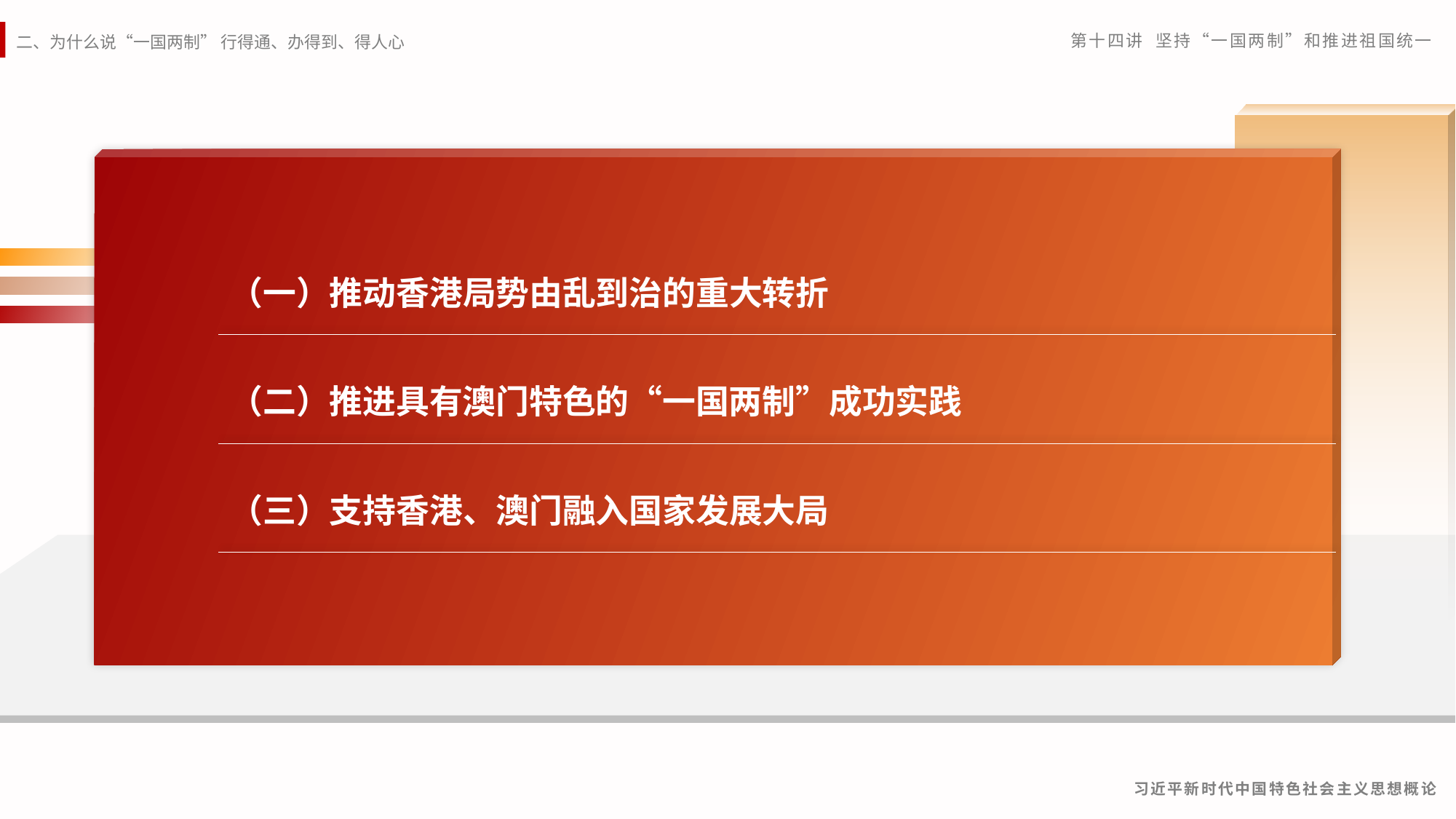

（一）推动香港局势由乱到治的重大转折
（二）推进具有澳门特色的“一国两制”成功实践
（三）支持香港、澳门融入国家发展大局